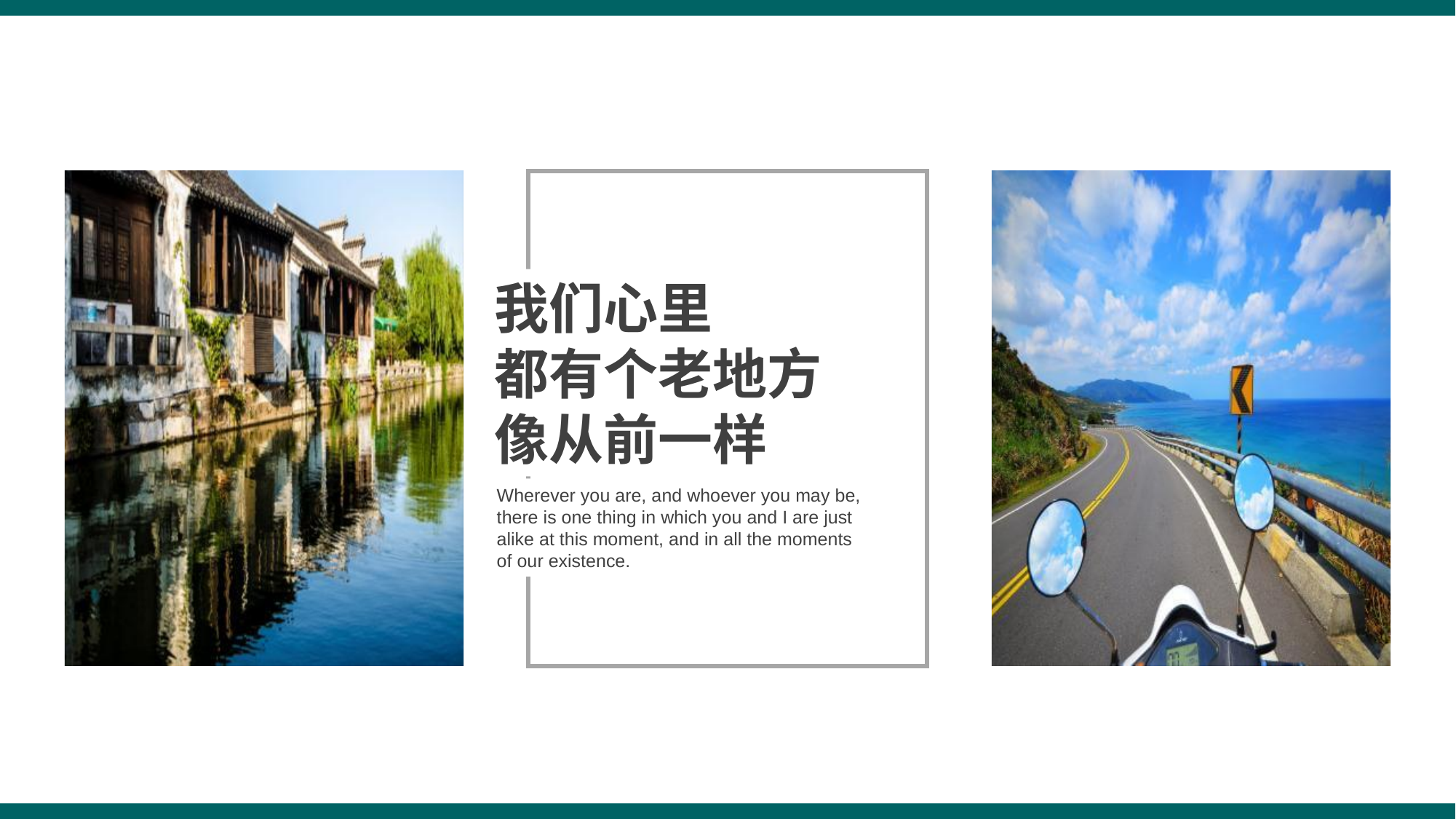

我们心里
都有个老地方
像从前一样
Wherever you are, and whoever you may be, there is one thing in which you and I are just alike at this moment, and in all the moments of our existence.